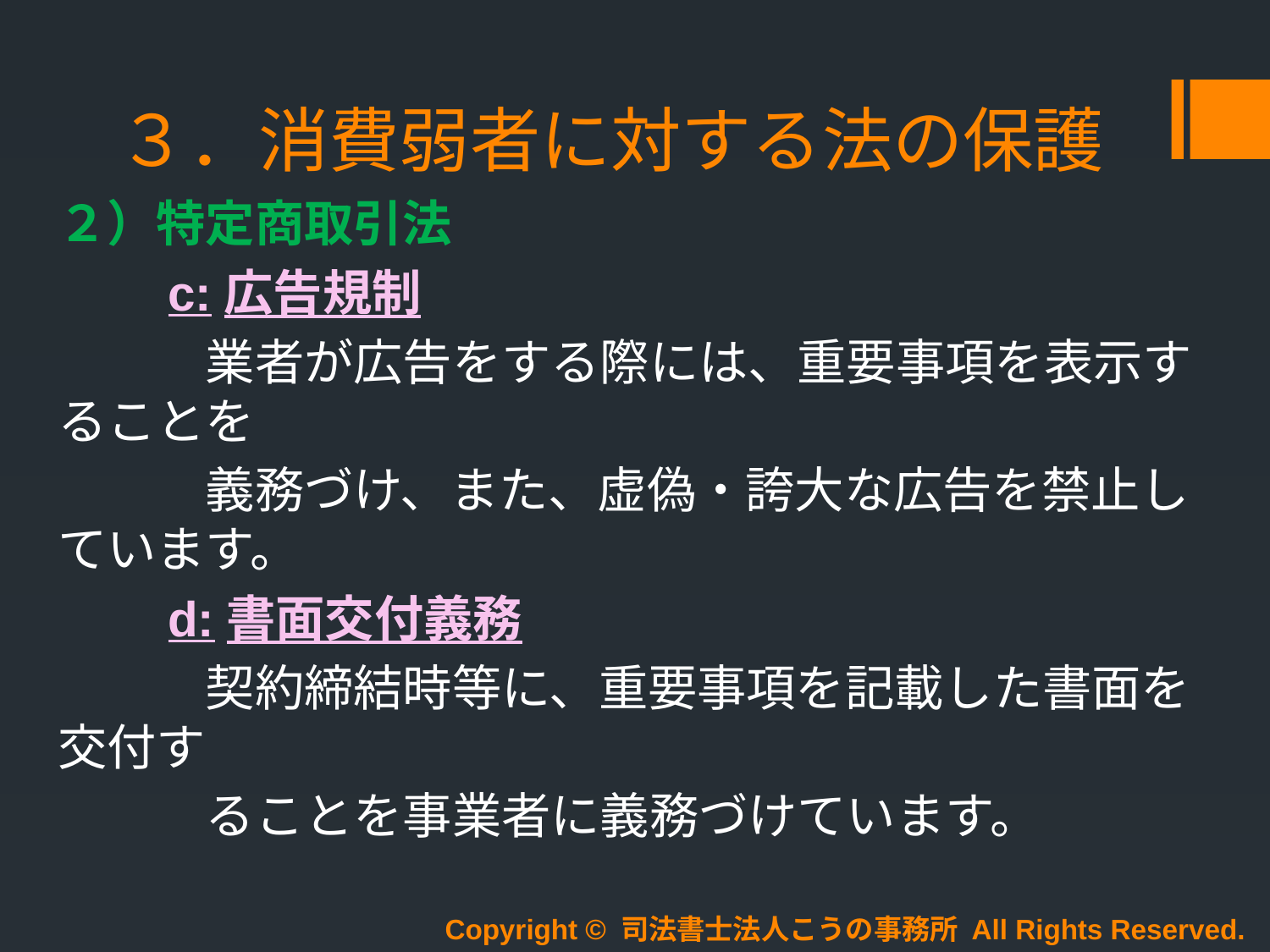

# ３．消費弱者に対する法の保護
２）特定商取引法
　　c:広告規制
　　　業者が広告をする際には、重要事項を表示することを
　　　義務づけ、また、虚偽・誇大な広告を禁止しています。
　　d:書面交付義務
　　　契約締結時等に、重要事項を記載した書面を交付す
　　　ることを事業者に義務づけています。
Copyright © 司法書士法人こうの事務所 All Rights Reserved.